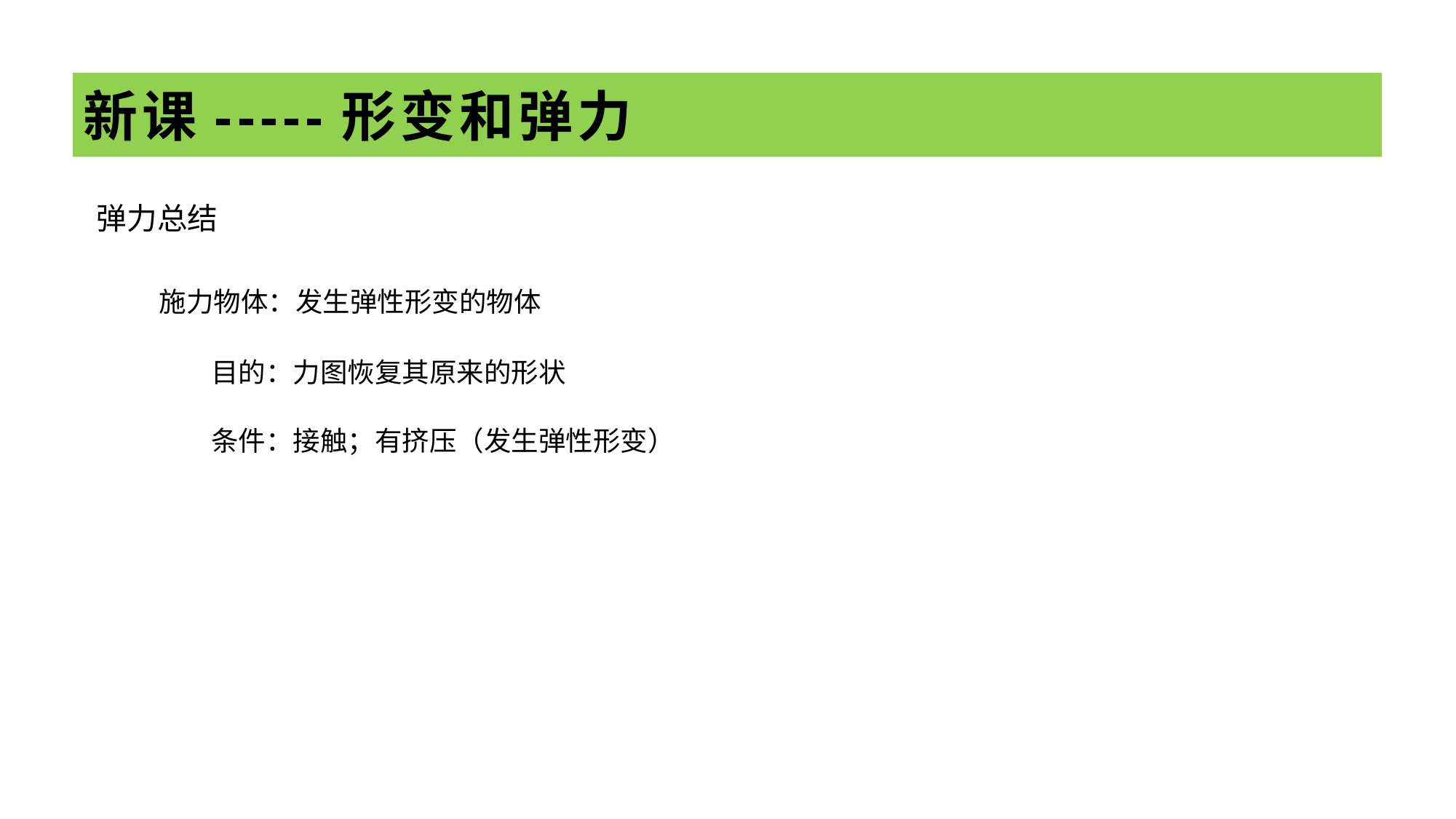

# 新课-----形变和弹力
弹力总结
施力物体：发生弹性形变的物体
目的：力图恢复其原来的形状
条件：接触；有挤压（发生弹性形变）